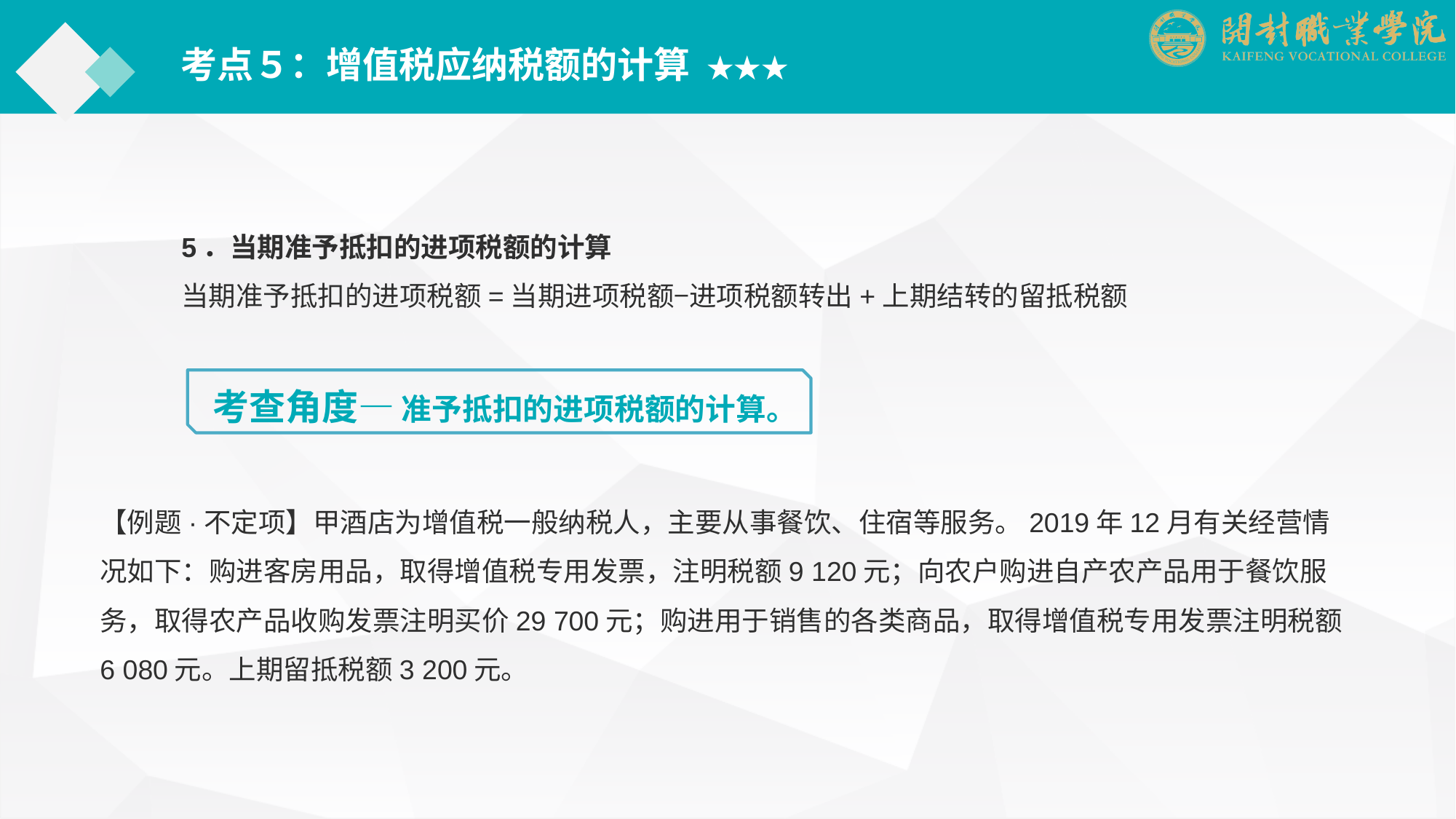

考点５：增值税应纳税额的计算  ★★★
5．当期准予抵扣的进项税额的计算
当期准予抵扣的进项税额=当期进项税额−进项税额转出+上期结转的留抵税额

考查角度— 准予抵扣的进项税额的计算。
【例题·不定项】甲酒店为增值税一般纳税人，主要从事餐饮、住宿等服务。2019年12月有关经营情况如下：购进客房用品，取得增值税专用发票，注明税额9 120元；向农户购进自产农产品用于餐饮服务，取得农产品收购发票注明买价29 700元；购进用于销售的各类商品，取得增值税专用发票注明税额6 080元。上期留抵税额3 200元。